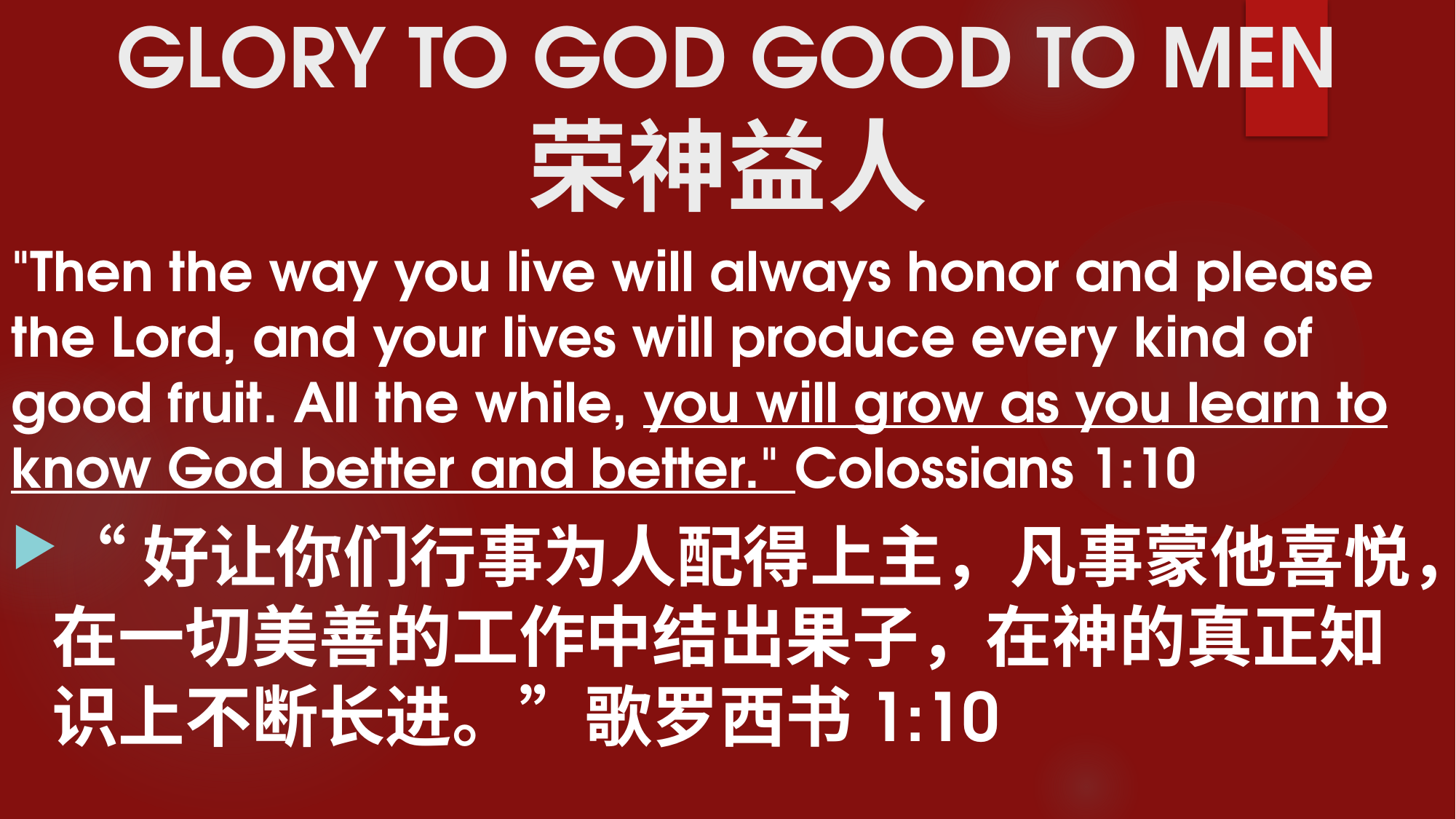

# GLORY TO GOD GOOD TO MEN 荣神益人
"Then the way you live will always honor and please the Lord, and your lives will produce every kind of good fruit. All the while, you will grow as you learn to know God better and better." Colossians 1:10
“好让你们行事为人配得上主，凡事蒙他喜悦，在一切美善的工作中结出果子，在神的真正知识上不断长进。”歌罗西书1:10